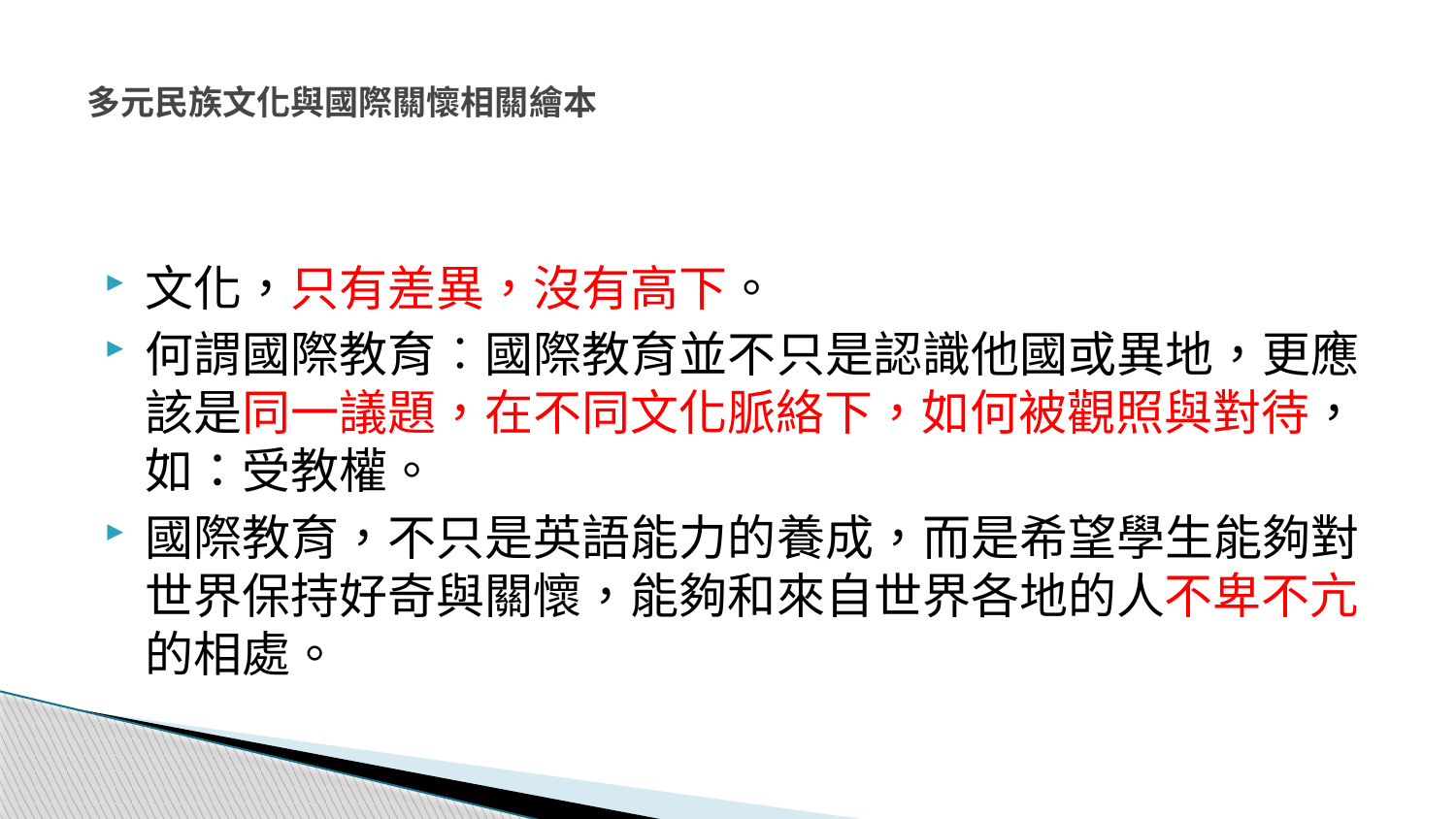

# 多元民族文化與國際關懷相關繪本

文化，只有差異，沒有高下。
何謂國際教育︰國際教育並不只是認識他國或異地，更應該是同一議題，在不同文化脈絡下，如何被觀照與對待，如：受教權。
國際教育，不只是英語能力的養成，而是希望學生能夠對世界保持好奇與關懷，能夠和來自世界各地的人不卑不亢的相處。